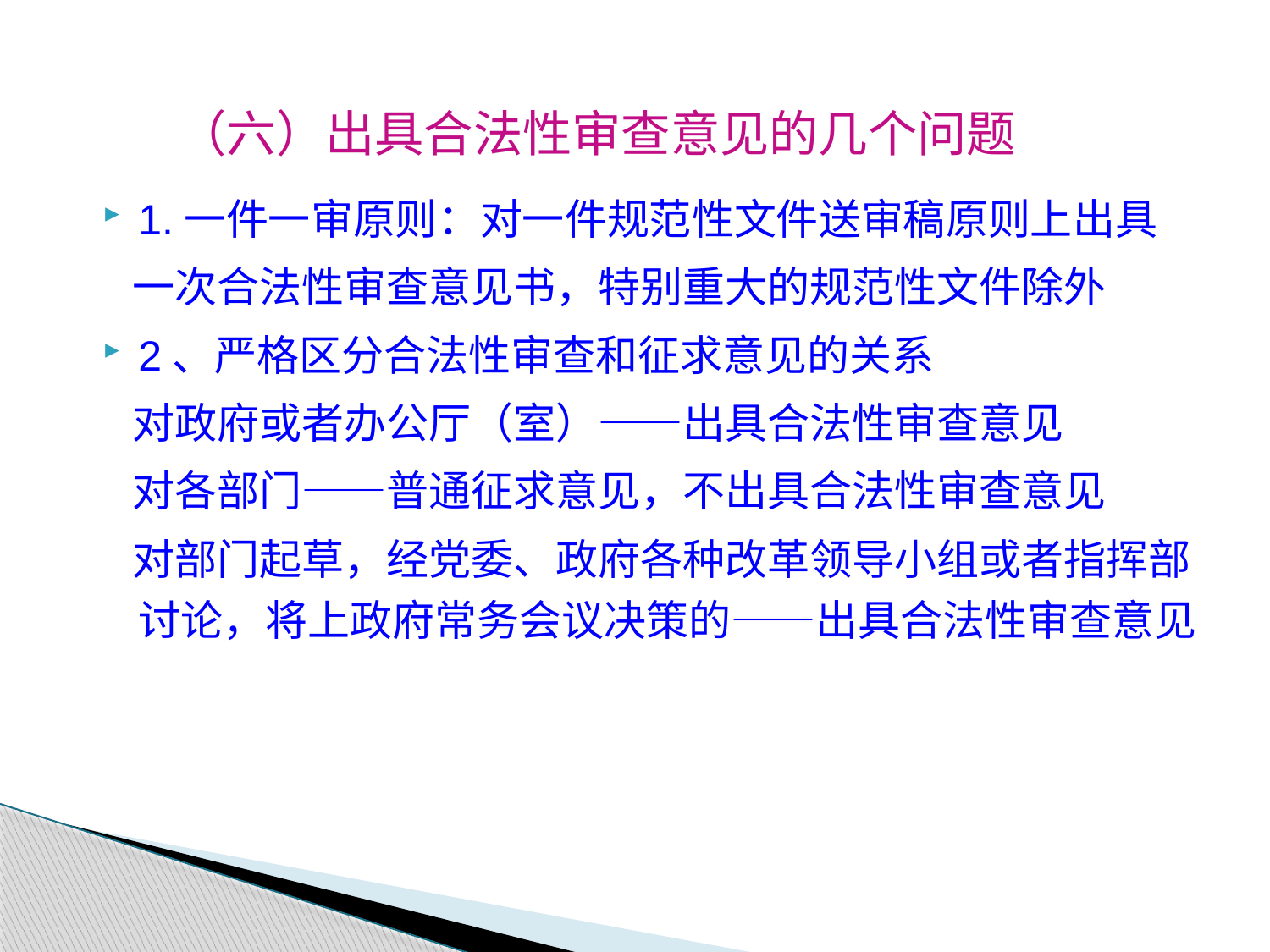

（六）出具合法性审查意见的几个问题
1.一件一审原则：对一件规范性文件送审稿原则上出具
  一次合法性审查意见书，特别重大的规范性文件除外
2、严格区分合法性审查和征求意见的关系
  对政府或者办公厅（室）——出具合法性审查意见
  对各部门——普通征求意见，不出具合法性审查意见
  对部门起草，经党委、政府各种改革领导小组或者指挥部讨论，将上政府常务会议决策的——出具合法性审查意见